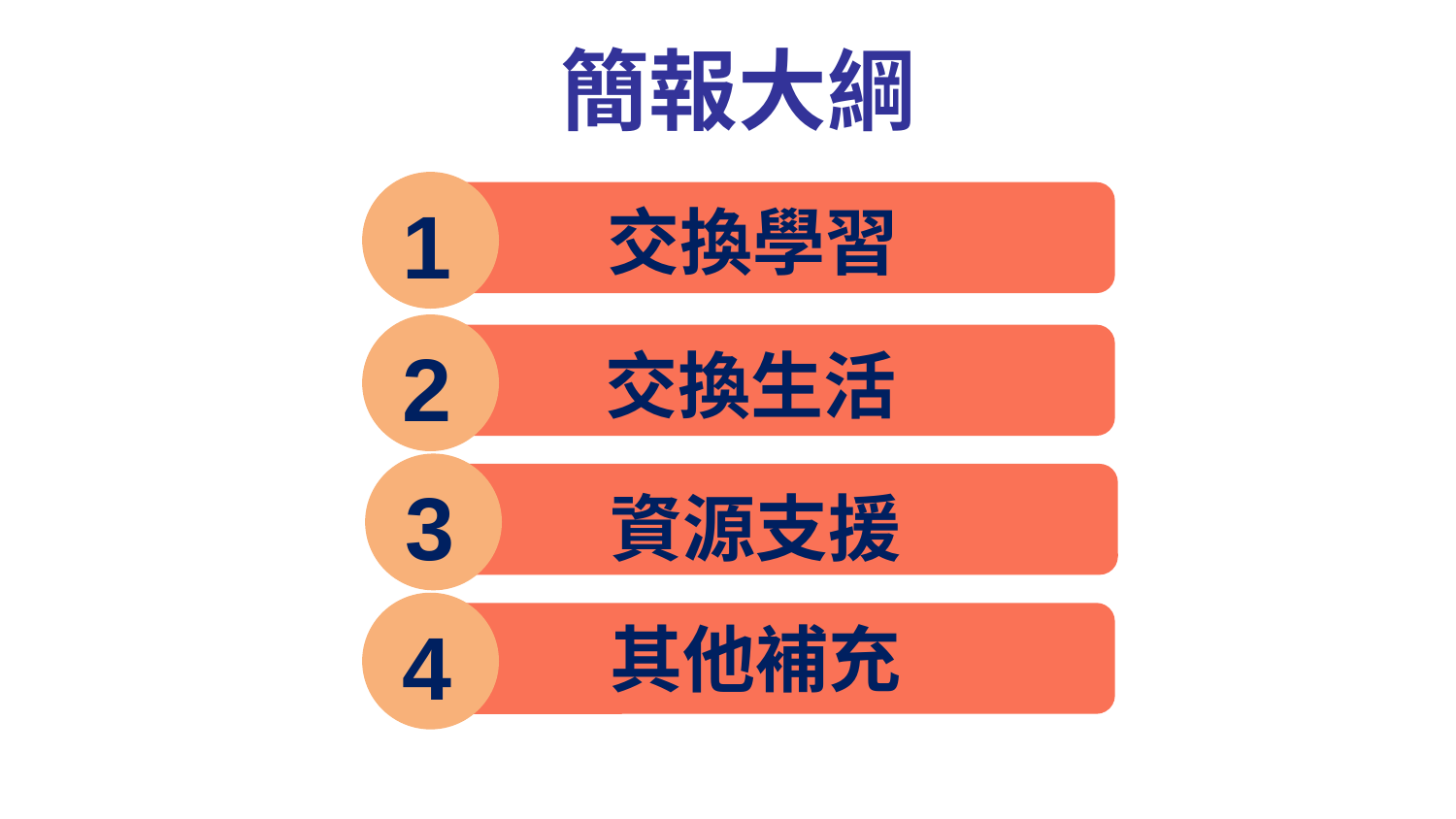

# 簡報大綱
交換學習

1

交換生活

2

資源支援
3

其他補充

4